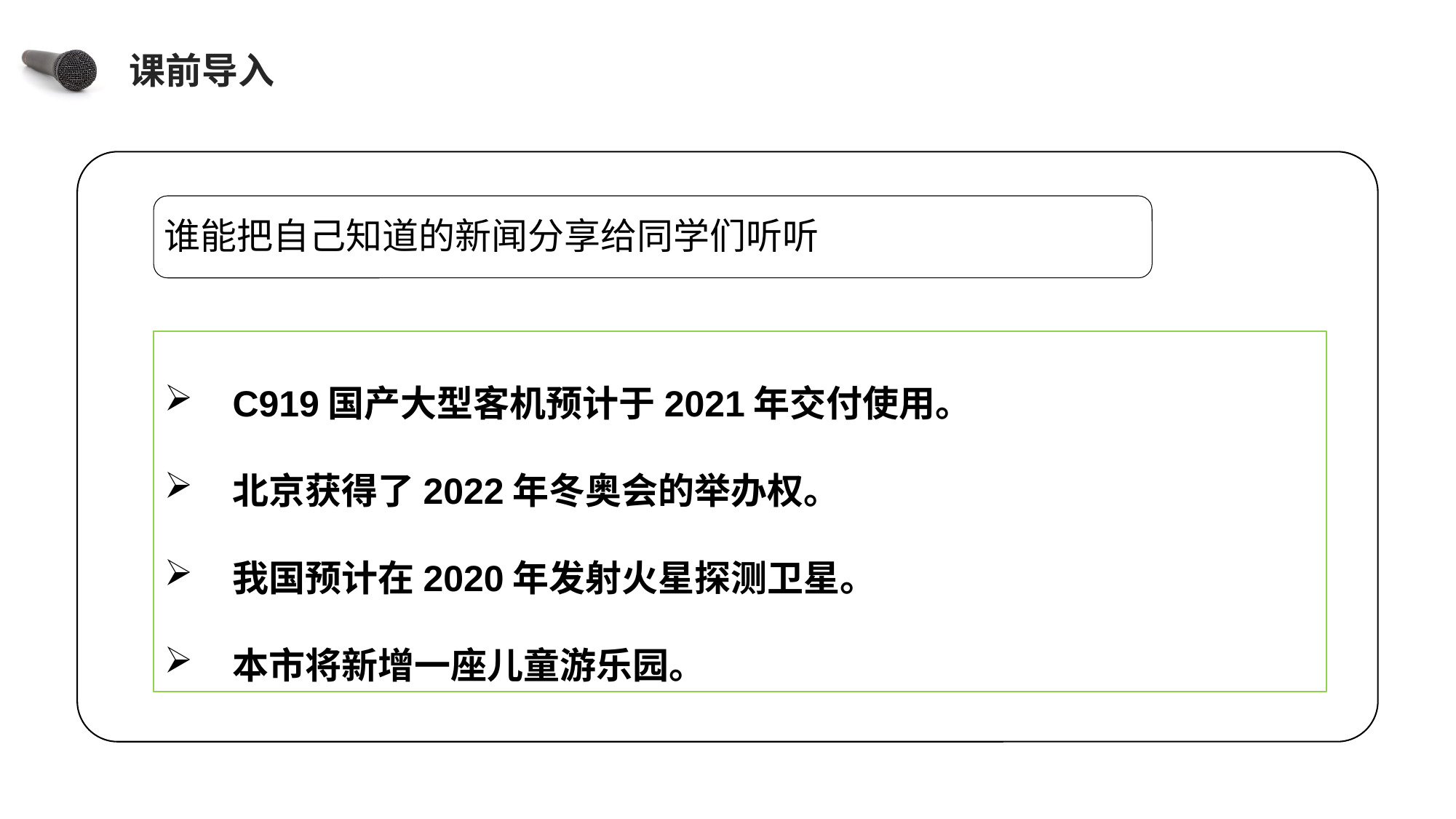

课前导入

谁能把自己知道的新闻分享给同学们听听
C919国产大型客机预计于2021年交付使用。
北京获得了2022年冬奥会的举办权。
我国预计在2020年发射火星探测卫星。
本市将新增一座儿童游乐园。